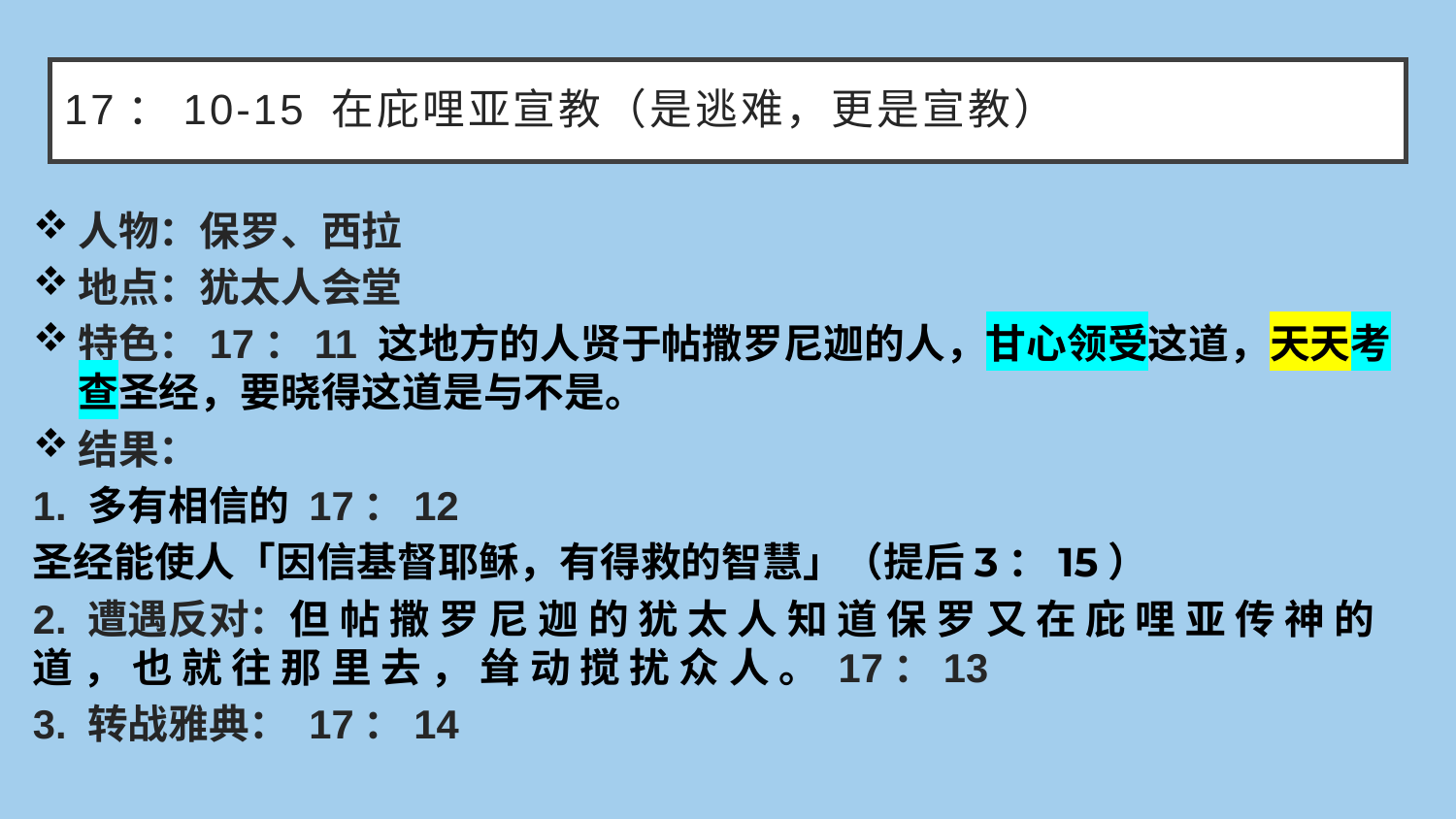

# 17：10-15 在庇哩亚宣教（是逃难，更是宣教）
人物：保罗、西拉
地点：犹太人会堂
特色：17：11 这地方的人贤于帖撒罗尼迦的人，甘心领受这道，天天考查圣经，要晓得这道是与不是。
结果：
1. 多有相信的 17：12
圣经能使人「因信基督耶稣，有得救的智慧」（提后3：15）
2. 遭遇反对：但 帖 撒 罗 尼 迦 的 犹 太 人 知 道 保 罗 又 在 庇 哩 亚 传 神 的 道 ， 也 就 往 那 里 去 ， 耸 动 搅 扰 众 人 。 17：13
3. 转战雅典： 17：14